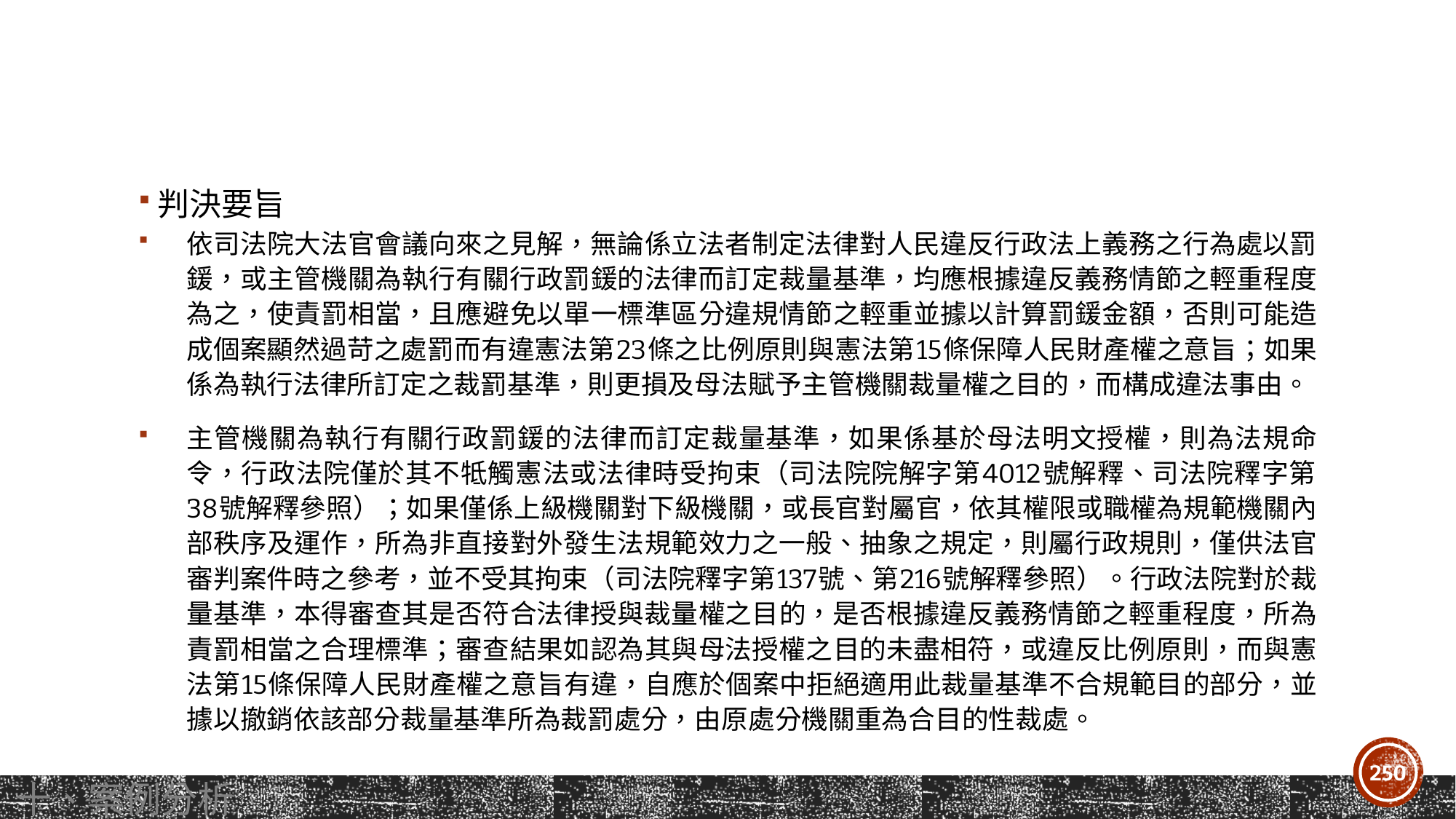

#
判決要旨
依司法院大法官會議向來之見解，無論係立法者制定法律對人民違反行政法上義務之行為處以罰鍰，或主管機關為執行有關行政罰鍰的法律而訂定裁量基準，均應根據違反義務情節之輕重程度為之，使責罰相當，且應避免以單一標準區分違規情節之輕重並據以計算罰鍰金額，否則可能造成個案顯然過苛之處罰而有違憲法第23條之比例原則與憲法第15條保障人民財產權之意旨；如果係為執行法律所訂定之裁罰基準，則更損及母法賦予主管機關裁量權之目的，而構成違法事由。

主管機關為執行有關行政罰鍰的法律而訂定裁量基準，如果係基於母法明文授權，則為法規命令，行政法院僅於其不牴觸憲法或法律時受拘束（司法院院解字第4012號解釋、司法院釋字第38號解釋參照）；如果僅係上級機關對下級機關，或長官對屬官，依其權限或職權為規範機關內部秩序及運作，所為非直接對外發生法規範效力之一般、抽象之規定，則屬行政規則，僅供法官審判案件時之參考，並不受其拘束（司法院釋字第137號、第216號解釋參照）。行政法院對於裁量基準，本得審查其是否符合法律授與裁量權之目的，是否根據違反義務情節之輕重程度，所為責罰相當之合理標準；審查結果如認為其與母法授權之目的未盡相符，或違反比例原則，而與憲法第15條保障人民財產權之意旨有違，自應於個案中拒絕適用此裁量基準不合規範目的部分，並據以撤銷依該部分裁量基準所為裁罰處分，由原處分機關重為合目的性裁處。

250